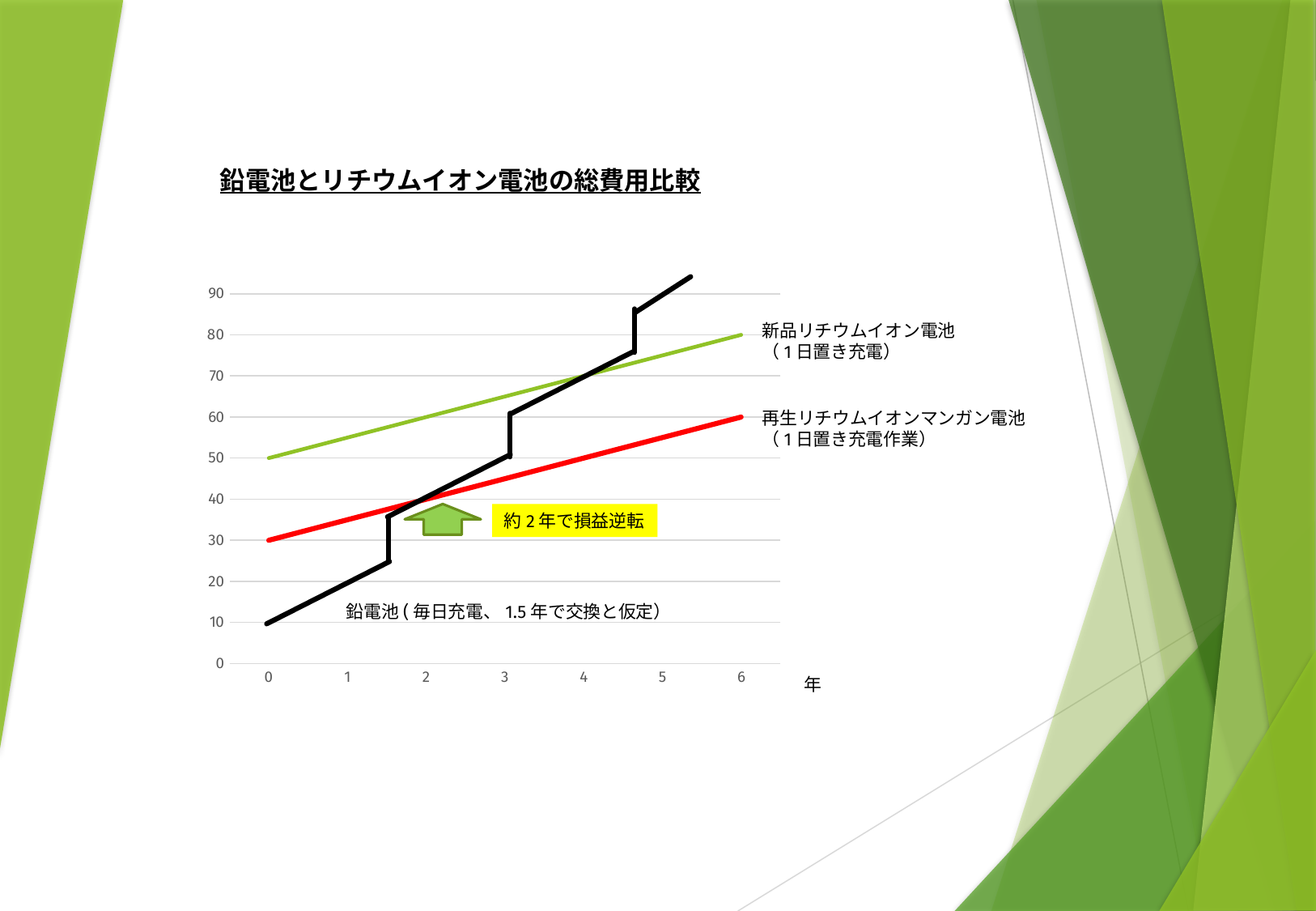

鉛電池とリチウムイオン電池の総費用比較
万円

### Chart

| Category | 0 |  |
|---|---|---|
| 0 | 50.0 | 30.0 |
| 1 | 55.0 | 35.0 |
| 2 | 60.0 | 40.0 |
| 3 | 65.0 | 45.0 |
| 4 | 70.0 | 50.0 |
| 5 | 75.0 | 55.0 |
| 6 | 80.0 | 60.0 |
新品リチウムイオン電池
（1日置き充電）
再生リチウムイオンマンガン電池
（1日置き充電作業）
約2年で損益逆転

鉛電池(毎日充電、1.5年で交換と仮定）
年